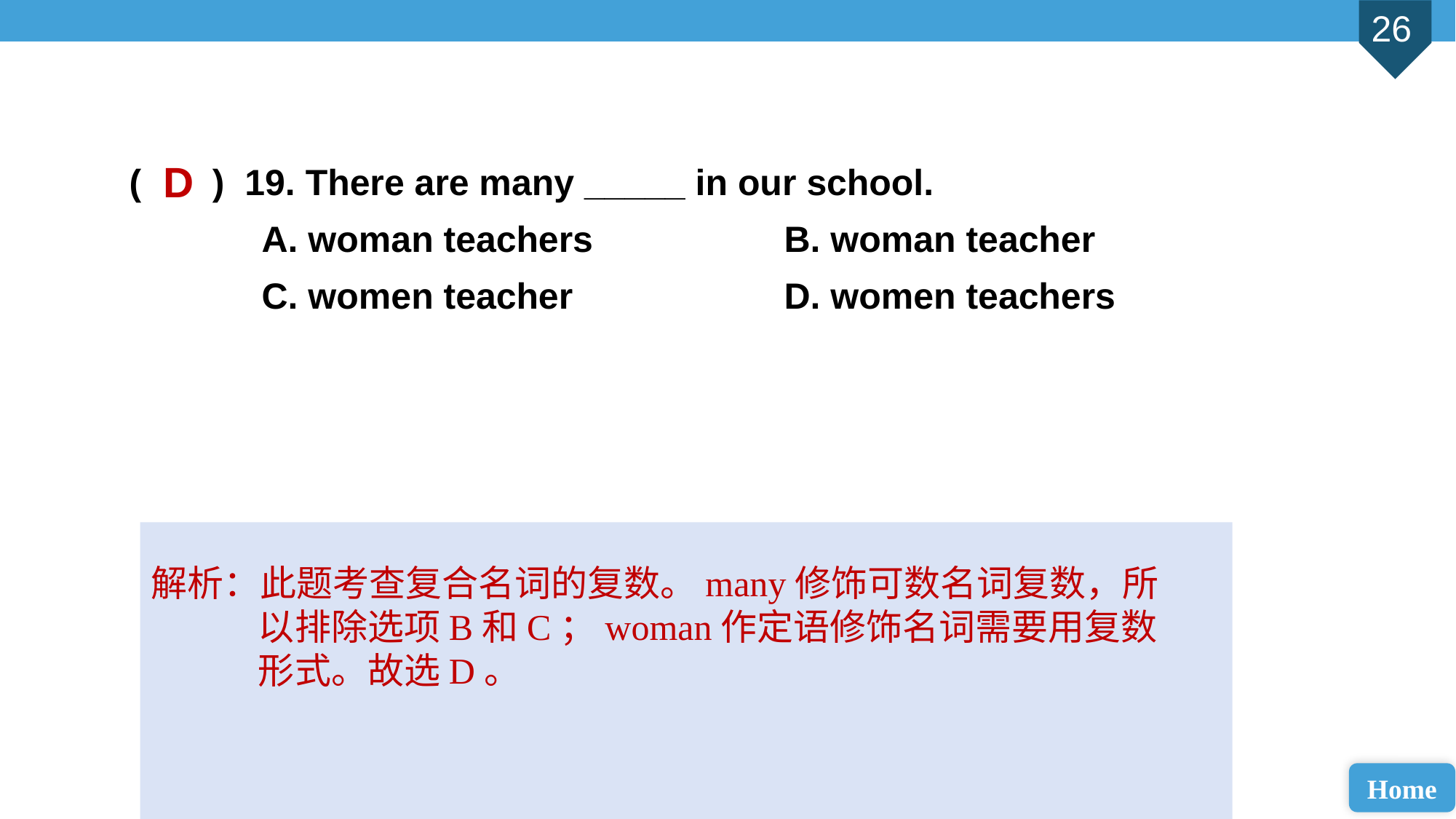

(       )  19. There are many _____ in our school.
             A. woman teachers 		B. woman teacher
             C. women teacher 		D. women teachers
D

解析：此题考查复合名词的复数。many修饰可数名词复数，所以排除选项B和C；woman作定语修饰名词需要用复数形式。故选D。